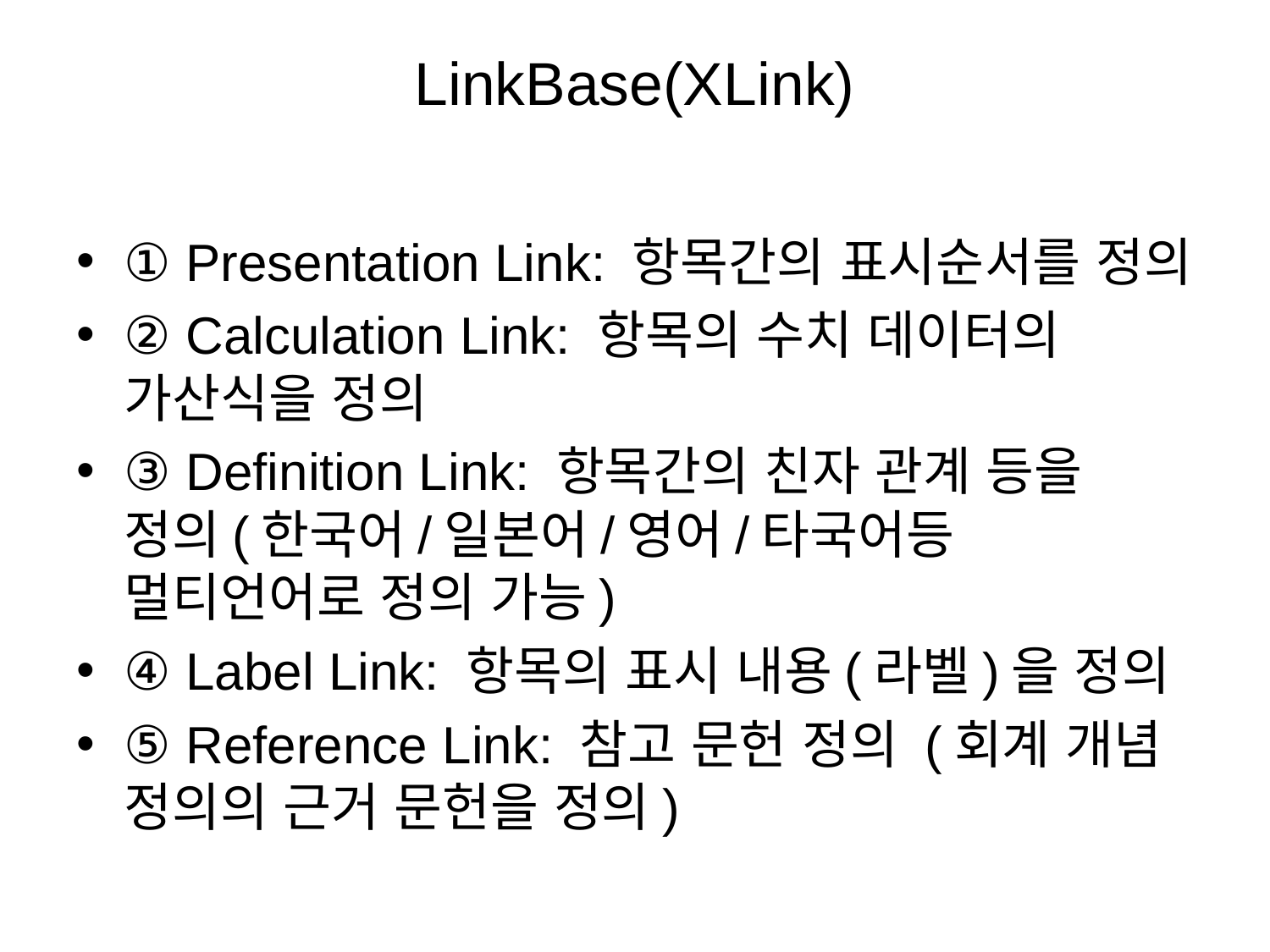

# LinkBase(XLink)
① Presentation Link: 항목간의 표시순서를 정의
② Calculation Link: 항목의 수치 데이터의 가산식을 정의
③ Definition Link: 항목간의 친자 관계 등을 정의(한국어/일본어/영어/타국어등 멀티언어로 정의 가능)
④ Label Link: 항목의 표시 내용(라벨)을 정의
⑤ Reference Link: 참고 문헌 정의 (회계 개념 정의의 근거 문헌을 정의)